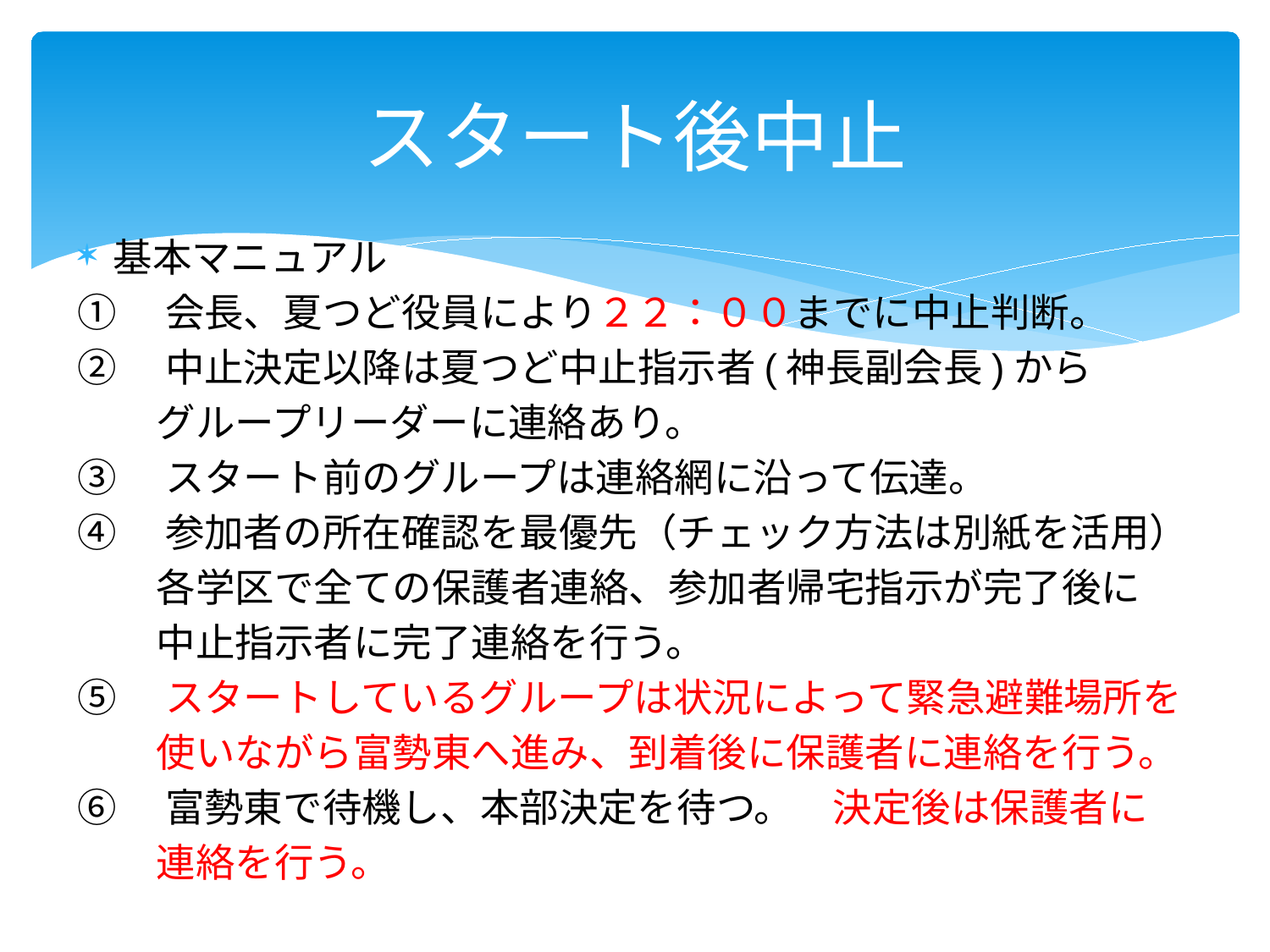

# スタート後中止
基本マニュアル
①　会長、夏つど役員により２２：００までに中止判断。
②　中止決定以降は夏つど中止指示者(神長副会長)から
　　グループリーダーに連絡あり。
③　スタート前のグループは連絡網に沿って伝達。
④　参加者の所在確認を最優先（チェック方法は別紙を活用）
　　各学区で全ての保護者連絡、参加者帰宅指示が完了後に
　　中止指示者に完了連絡を行う。
⑤　スタートしているグループは状況によって緊急避難場所を
　　使いながら富勢東へ進み、到着後に保護者に連絡を行う。
⑥　富勢東で待機し、本部決定を待つ。　決定後は保護者に
　　連絡を行う。